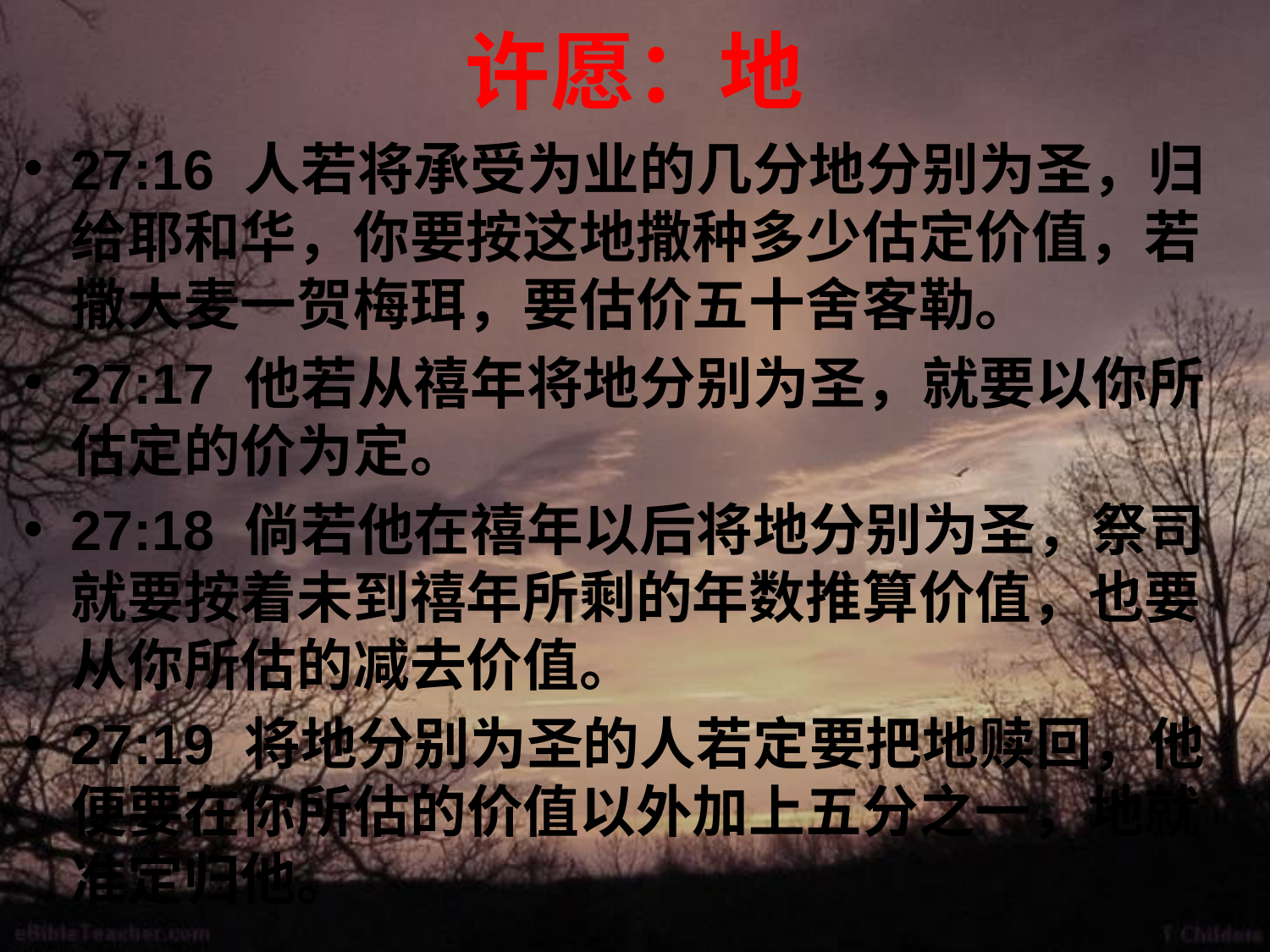

# 许愿：地
27:16 人若将承受为业的几分地分别为圣，归给耶和华，你要按这地撒种多少估定价值，若撒大麦一贺梅珥，要估价五十舍客勒。
27:17 他若从禧年将地分别为圣，就要以你所估定的价为定。
27:18 倘若他在禧年以后将地分别为圣，祭司就要按着未到禧年所剩的年数推算价值，也要从你所估的减去价值。
27:19 将地分别为圣的人若定要把地赎回，他便要在你所估的价值以外加上五分之一，地就准定归他。